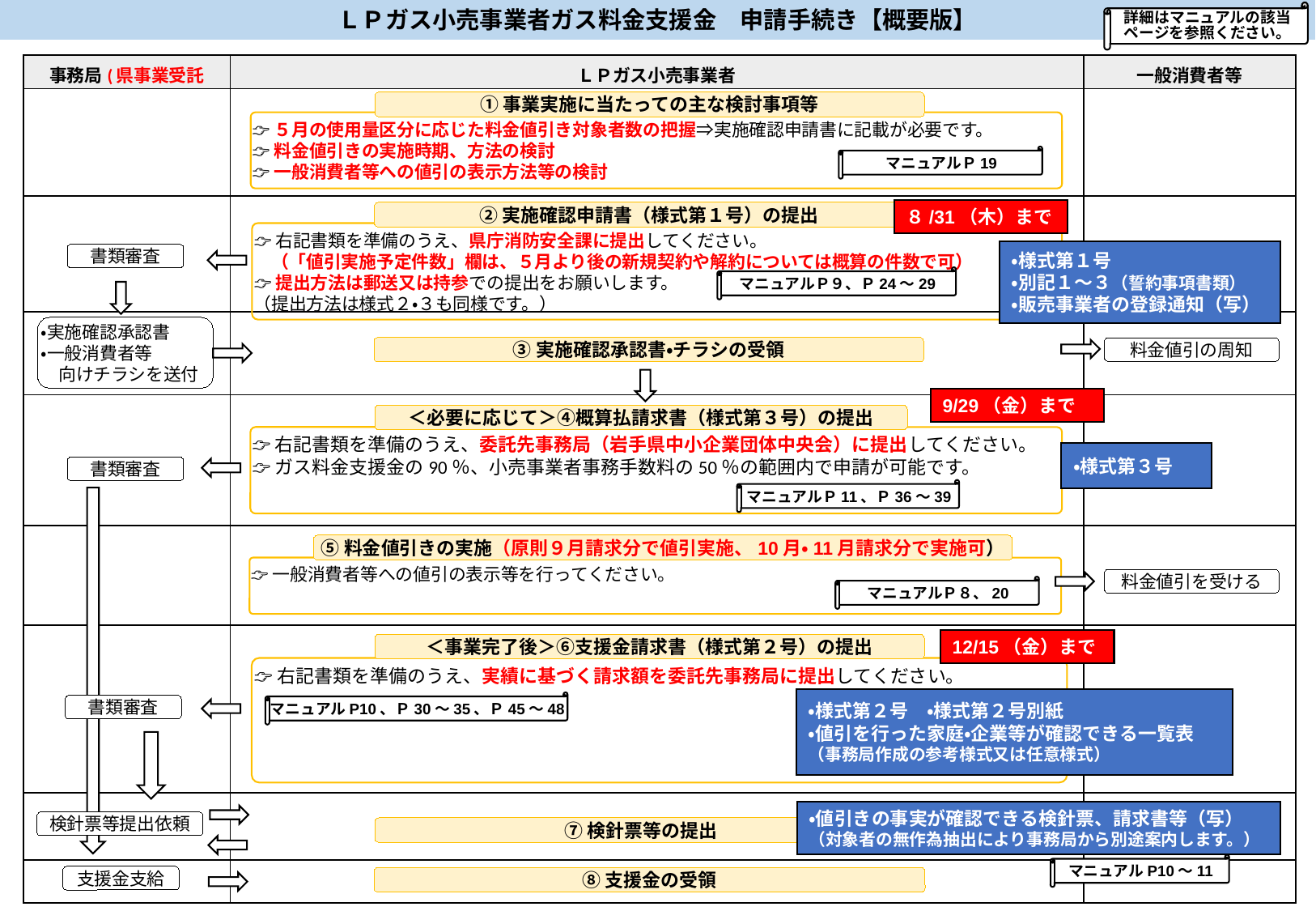

ＬＰガス小売事業者ガス料金支援金　申請手続き【概要版】
詳細はマニュアルの該当ページを参照ください。
| 事務局(県事業受託者) | ＬＰガス小売事業者 | 一般消費者等 |
| --- | --- | --- |
|  |  |  |
|  |  |  |
|  |  |  |
|  |  |  |
|  |  |  |
|  |  |  |
|  |  |  |
|  |  |  |
①事業実施に当たっての主な検討事項等
👉５月の使用量区分に応じた料金値引き対象者数の把握⇒実施確認申請書に記載が必要です。
👉料金値引きの実施時期、方法の検討
👉一般消費者等への値引の表示方法等の検討
マニュアルＰ19
８/31（木）まで
②実施確認申請書（様式第１号）の提出
👉右記書類を準備のうえ、県庁消防安全課に提出してください。
　（「値引実施予定件数」欄は、５月より後の新規契約や解約については概算の件数で可）
👉提出方法は郵送又は持参での提出をお願いします。
（提出方法は様式２・３も同様です。）

・様式第１号
・別記１～３（誓約事項書類）
・販売事業者の登録通知（写）
書類審査

マニュアルＰ９、Ｐ24～29

・実施確認承認書
・一般消費者等
　向けチラシを送付
③実施確認承認書・チラシの受領
料金値引の周知

9/29（金）まで
＜必要に応じて＞④概算払請求書（様式第３号）の提出
👉右記書類を準備のうえ、委託先事務局（岩手県中小企業団体中央会）に提出してください。
👉ガス料金支援金の90％、小売事業者事務手数料の50％の範囲内で申請が可能です。
・様式第３号
書類審査

マニュアルＰ11、Ｐ36～39
⑤料金値引きの実施（原則９月請求分で値引実施、10月・11月請求分で実施可）
👉一般消費者等への値引の表示等を行ってください。

料金値引を受ける

マニュアルＰ８、20
12/15（金）まで
＜事業完了後＞⑥支援金請求書（様式第２号）の提出
👉右記書類を準備のうえ、実績に基づく請求額を委託先事務局に提出してください。

・様式第２号　・様式第２号別紙
・値引を行った家庭・企業等が確認できる一覧表
（事務局作成の参考様式又は任意様式）
マニュアルP10、Ｐ30～35、Ｐ45～48
書類審査

・値引きの事実が確認できる検針票、請求書等（写）
（対象者の無作為抽出により事務局から別途案内します。）

検針票等提出依頼
⑦検針票等の提出

マニュアルP10～11
支援金支給
⑧支援金の受領